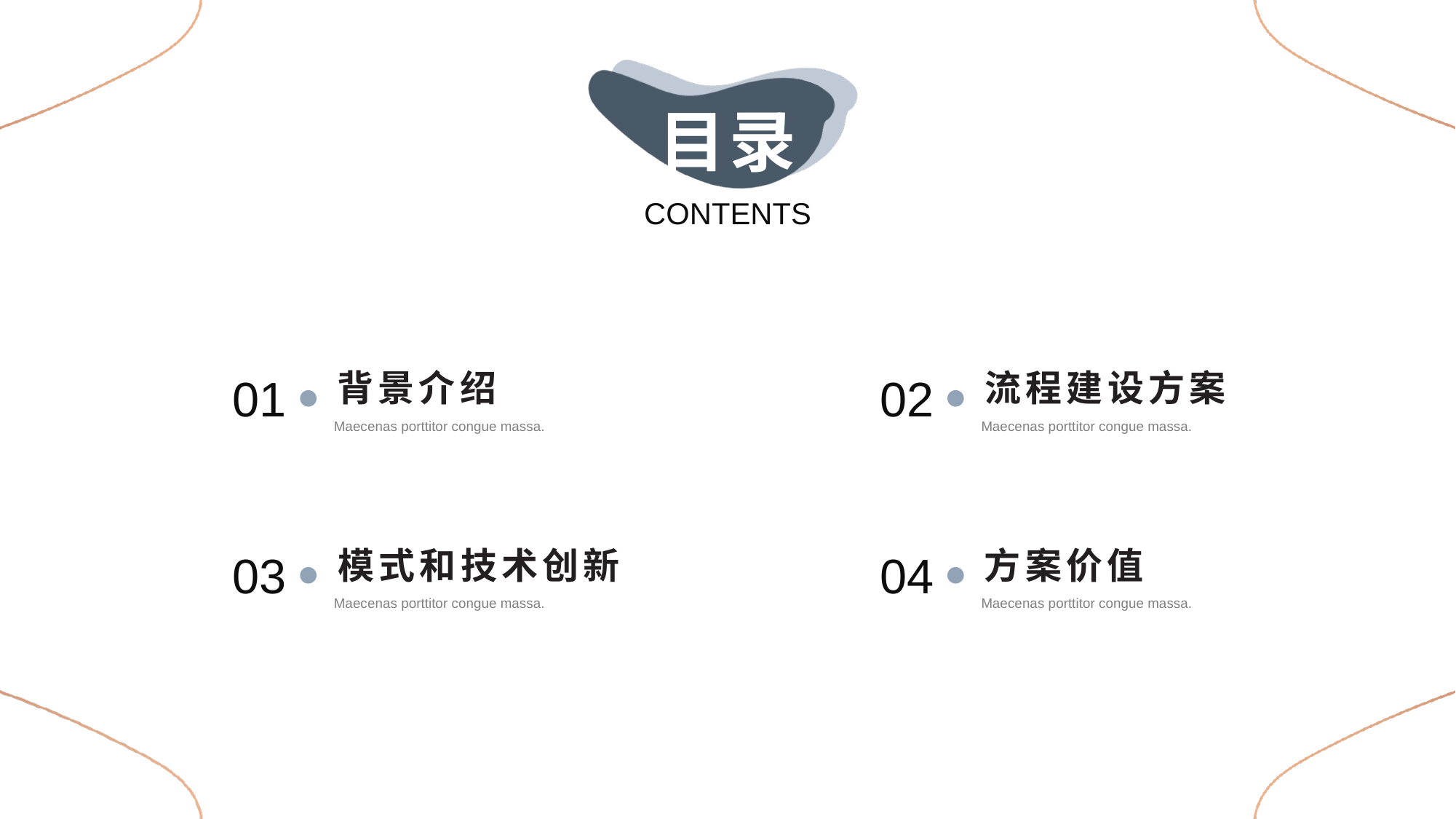

目录
CONTENTS
背景介绍
流程建设方案
01
02

Maecenas porttitor congue massa.
Maecenas porttitor congue massa.
模式和技术创新
方案价值
03
04

Maecenas porttitor congue massa.
Maecenas porttitor congue massa.